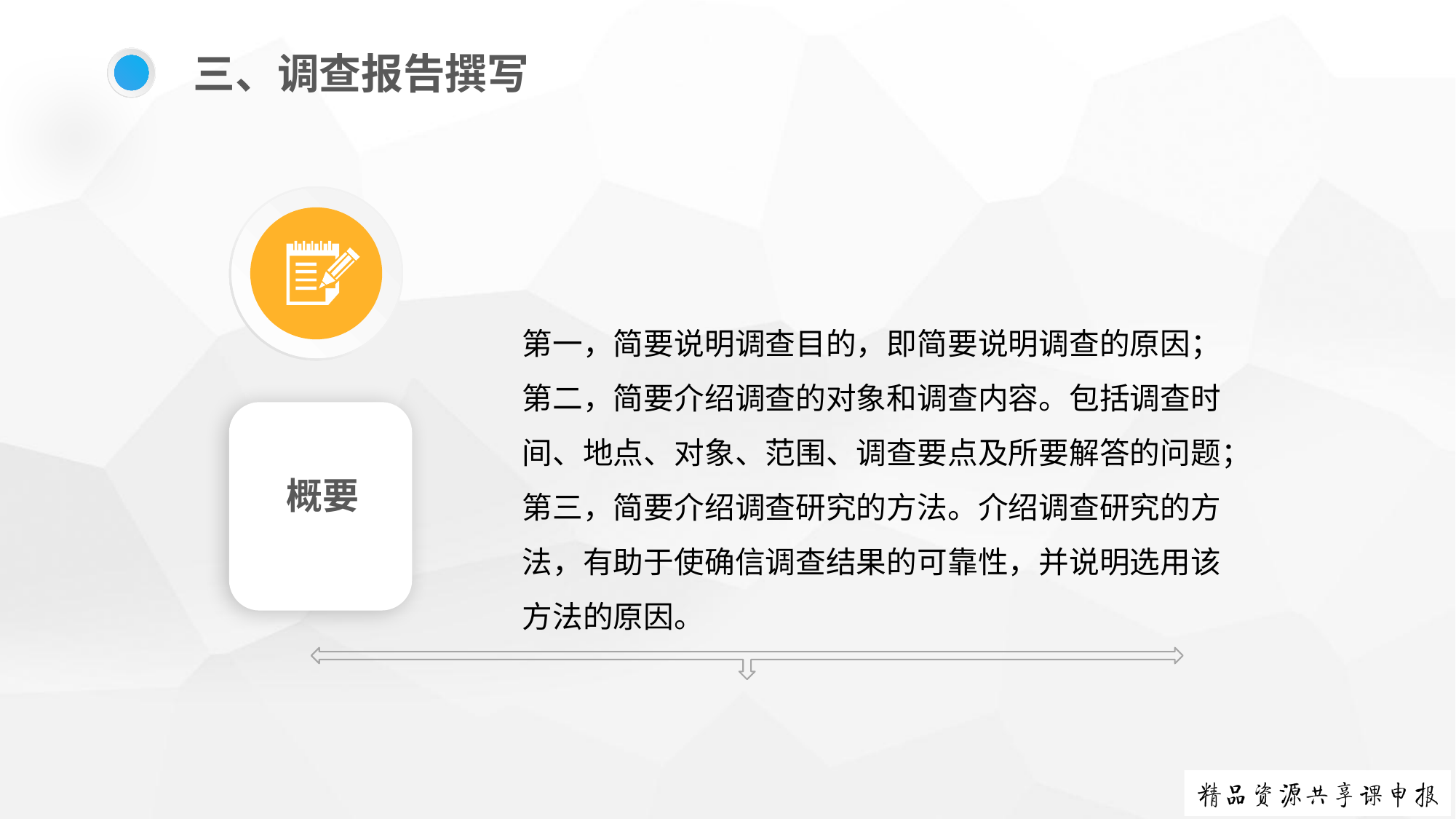

三、调查报告撰写

第一，简要说明调查目的，即简要说明调查的原因；
第二，简要介绍调查的对象和调查内容。包括调查时间、地点、对象、范围、调查要点及所要解答的问题；
第三，简要介绍调查研究的方法。介绍调查研究的方法，有助于使确信调查结果的可靠性，并说明选用该方法的原因。

概要